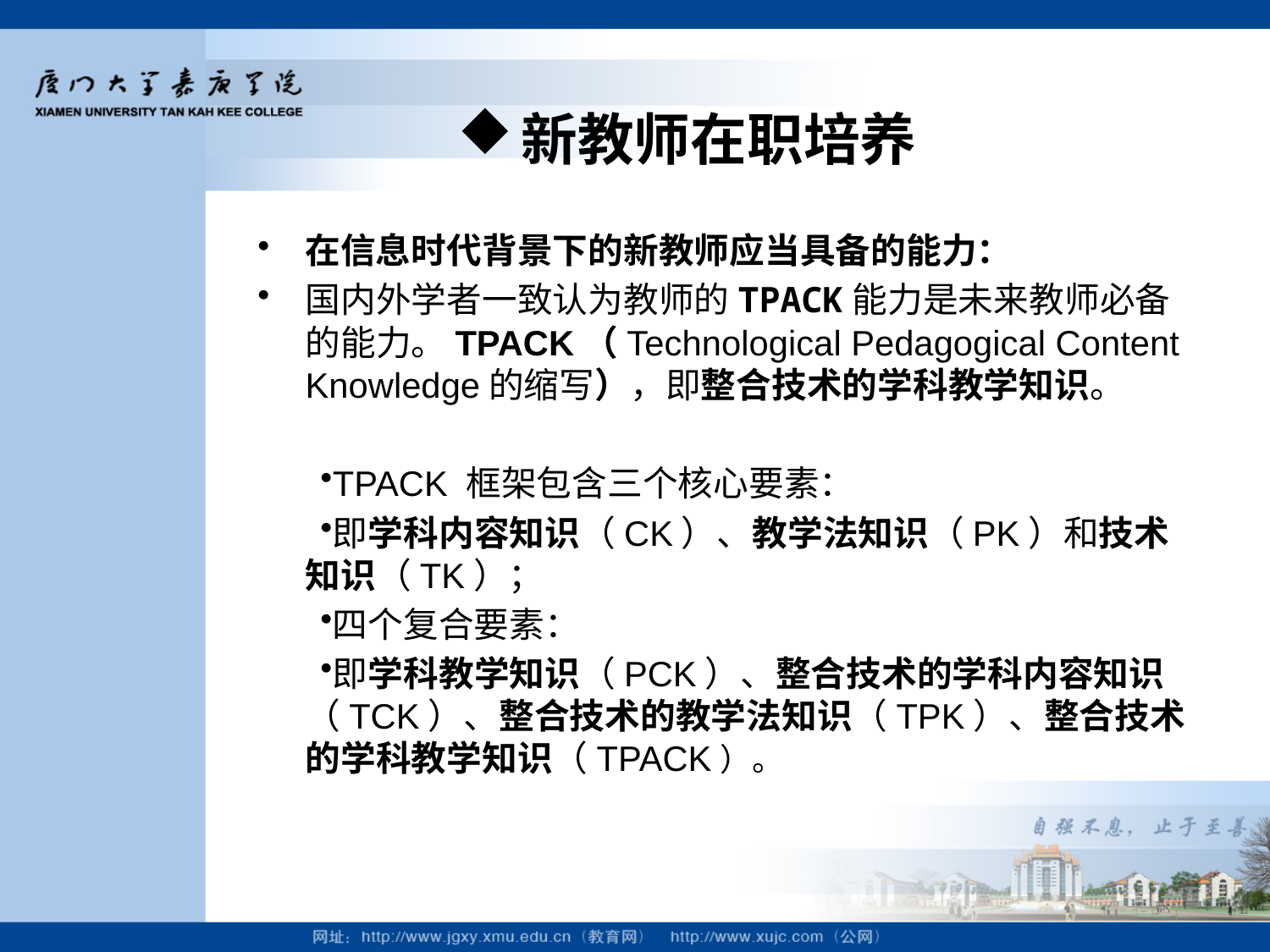

新教师在职培养
在信息时代背景下的新教师应当具备的能力：
国内外学者一致认为教师的TPACK能力是未来教师必备的能力。TPACK（Technological Pedagogical Content Knowledge的缩写），即整合技术的学科教学知识。

TPACK 框架包含三个核心要素：
即学科内容知识（CK）、教学法知识（PK）和技术知识（TK）；
四个复合要素：
即学科教学知识（PCK）、整合技术的学科内容知识（TCK）、整合技术的教学法知识（TPK）、整合技术的学科教学知识（TPACK）。